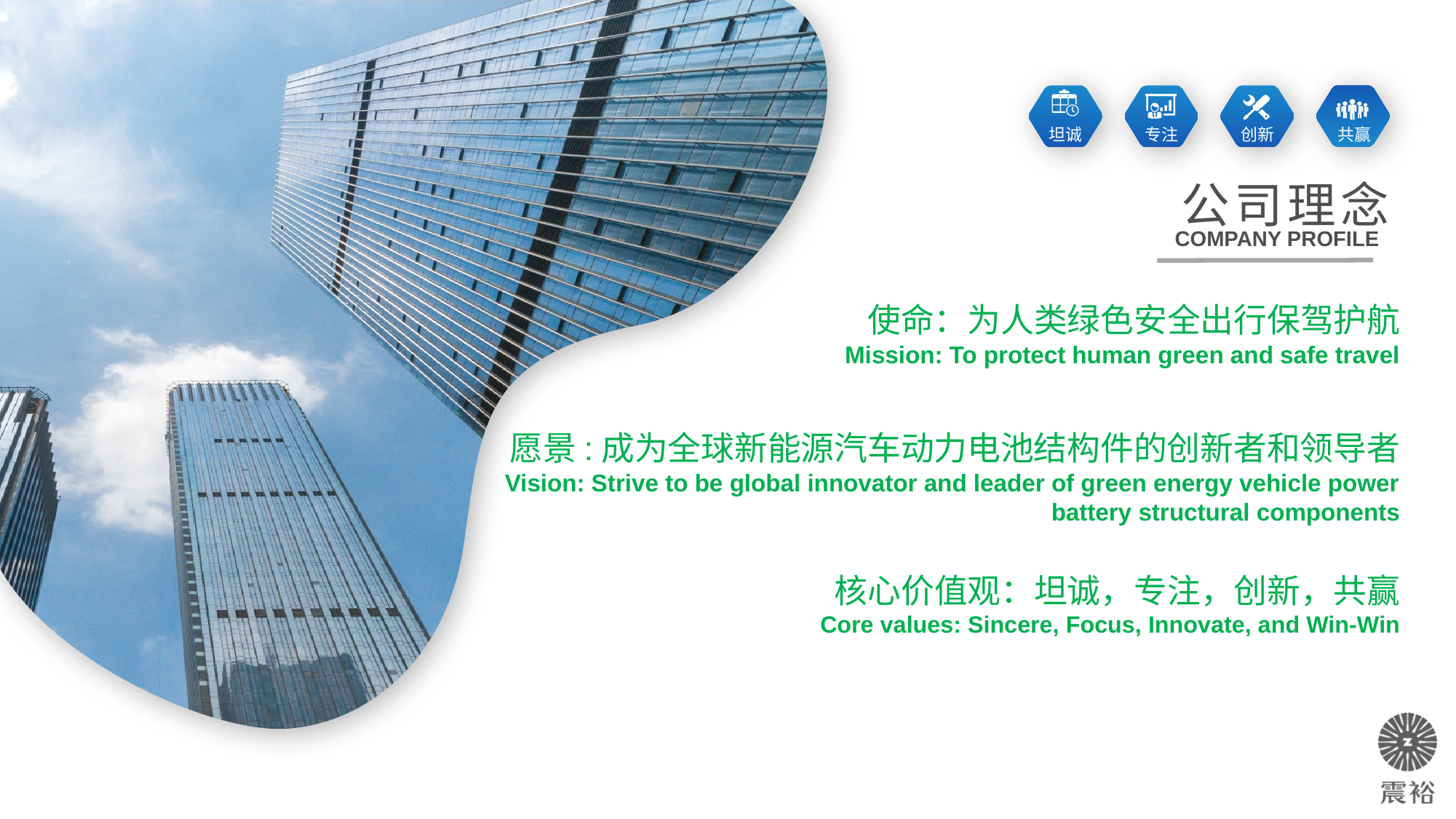

坦诚

创新

共赢

专注

公司理念
COMPANY PROFILE

使命：为人类绿色安全出行保驾护航
Mission: To protect human green and safe travel
愿景:成为全球新能源汽车动力电池结构件的创新者和领导者
Vision: Strive to be global innovator and leader of green energy vehicle power battery structural components

核心价值观：坦诚，专注，创新，共赢
Core values: Sincere, Focus, Innovate, and Win-Win